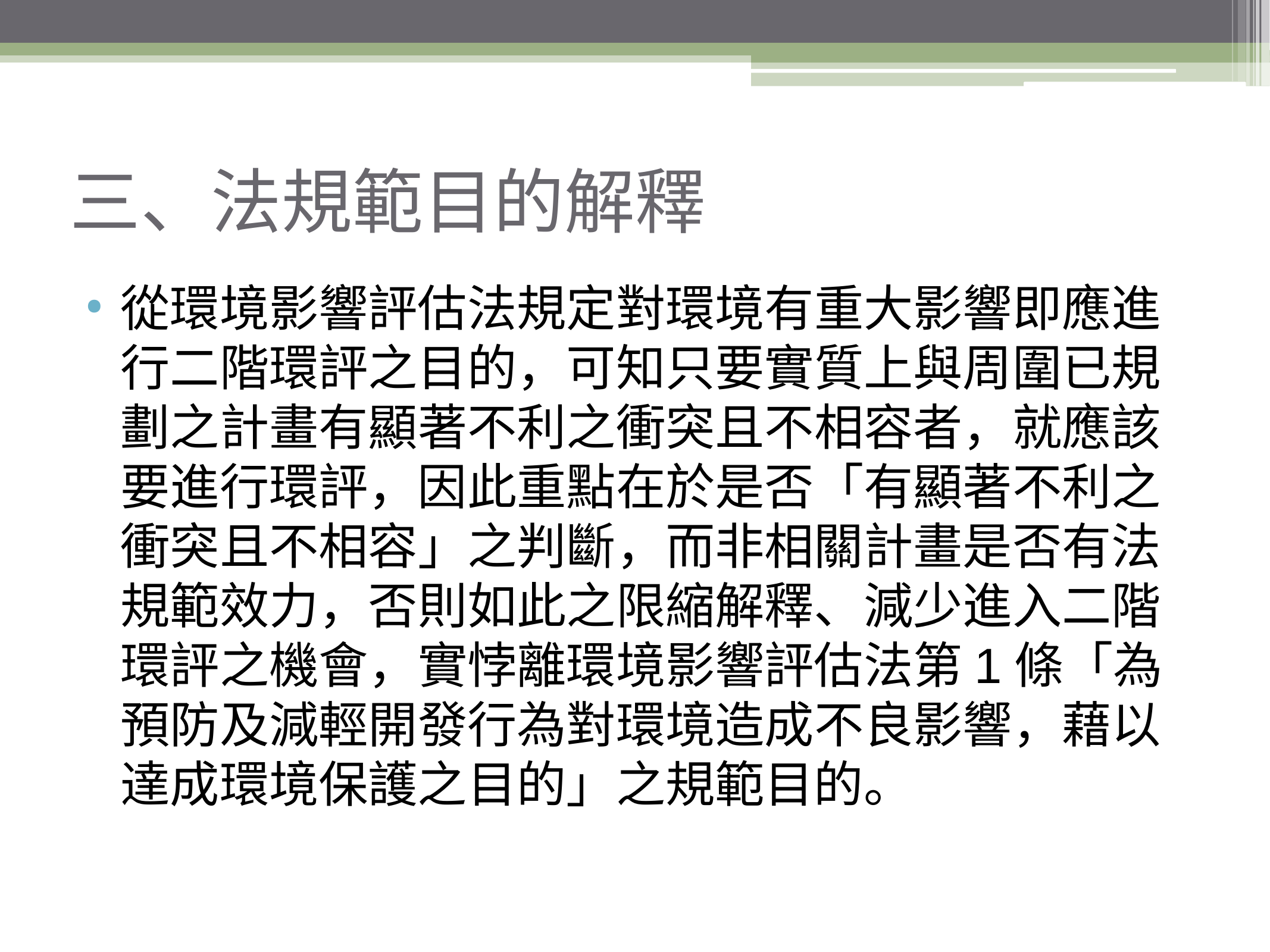

# 三、法規範目的解釋
從環境影響評估法規定對環境有重大影響即應進行二階環評之目的，可知只要實質上與周圍已規劃之計畫有顯著不利之衝突且不相容者，就應該要進行環評，因此重點在於是否「有顯著不利之衝突且不相容」之判斷，而非相關計畫是否有法規範效力，否則如此之限縮解釋、減少進入二階環評之機會，實悖離環境影響評估法第1條「為預防及減輕開發行為對環境造成不良影響，藉以達成環境保護之目的」之規範目的。